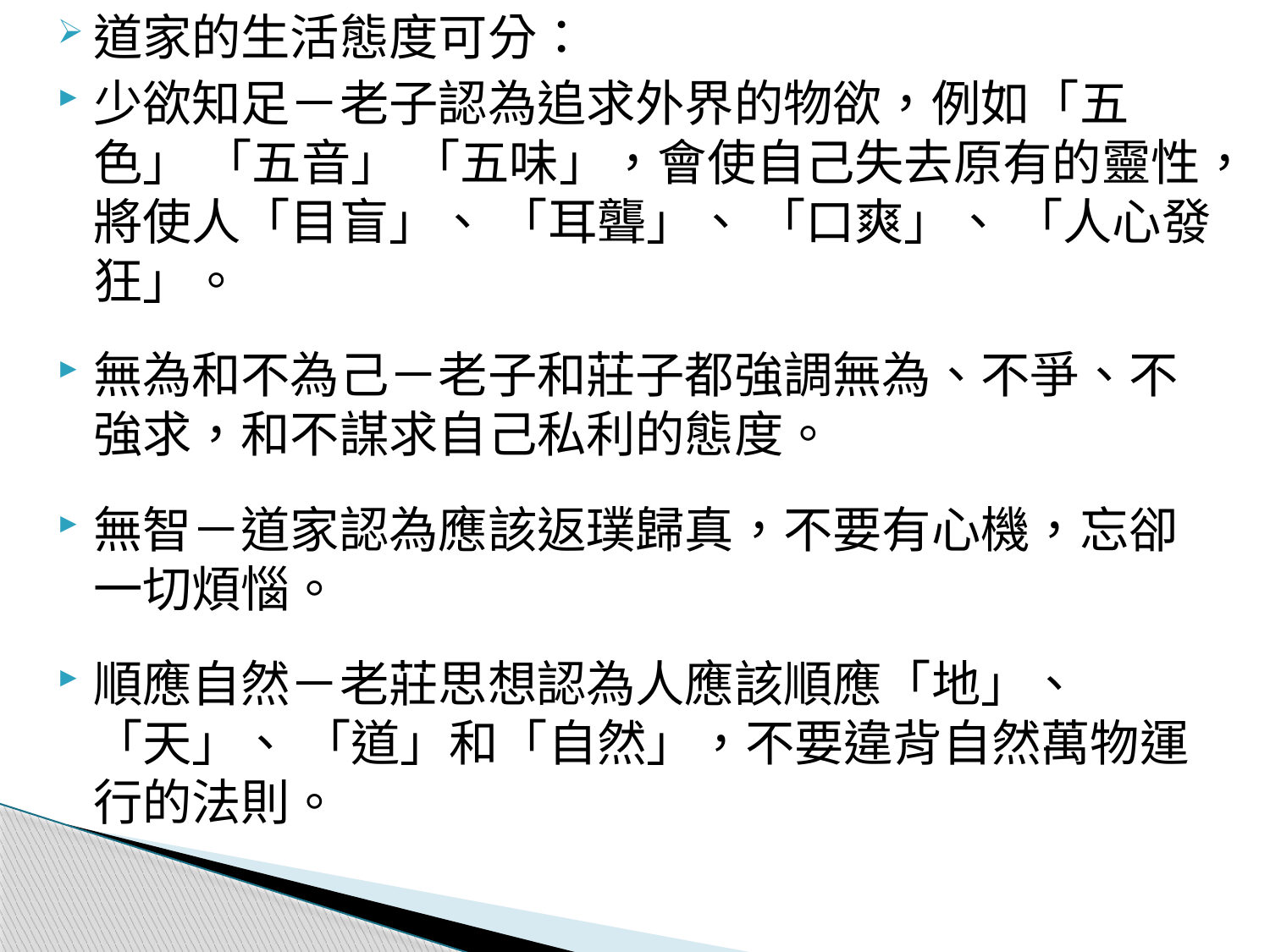

道家的生活態度可分：
少欲知足－老子認為追求外界的物欲，例如「五色」 「五音」 「五味」，會使自己失去原有的靈性，將使人「目盲」、 「耳聾」、 「口爽」、 「人心發狂」。

無為和不為己－老子和莊子都強調無為、不爭、不強求，和不謀求自己私利的態度。

無智－道家認為應該返璞歸真，不要有心機，忘卻一切煩惱。

順應自然－老莊思想認為人應該順應「地」、 「天」、 「道」和「自然」，不要違背自然萬物運行的法則。